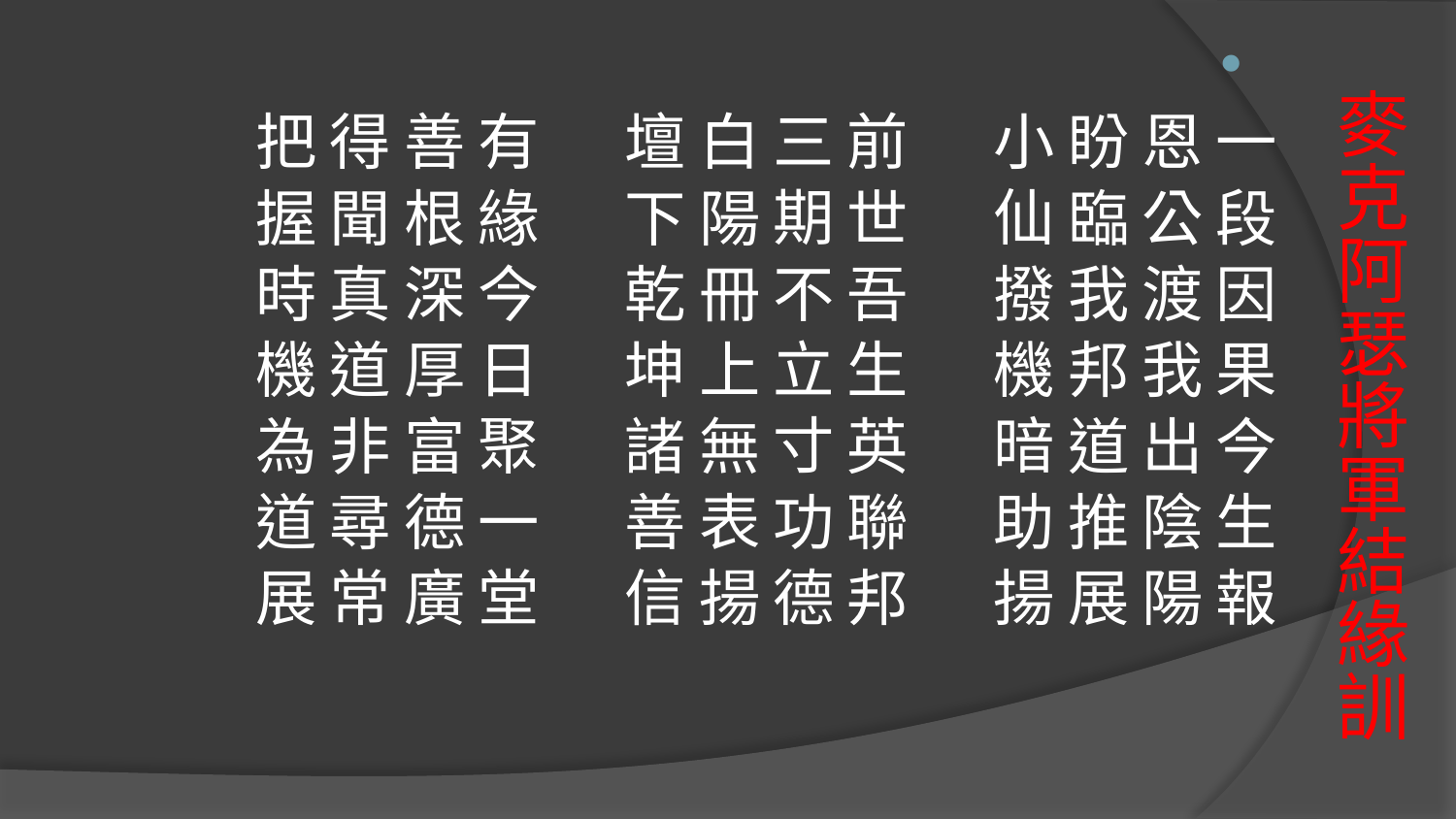

一 段 因 果 今 生 報
恩 公 渡 我 出 陰 陽
盼 臨 我 邦 道 推 展
小 仙 撥 機 暗 助 揚
前 世 吾 生 英 聯 邦
三 期 不 立 寸 功 德
白 陽 冊 上 無 表 揚
壇 下 乾 坤 諸 善 信
有 緣 今 日 聚 一 堂
善 根 深 厚 富 德 廣
得 聞 真 道 非 尋 常
把 握 時 機 為 道 展
# 麥克阿瑟將軍結緣訓